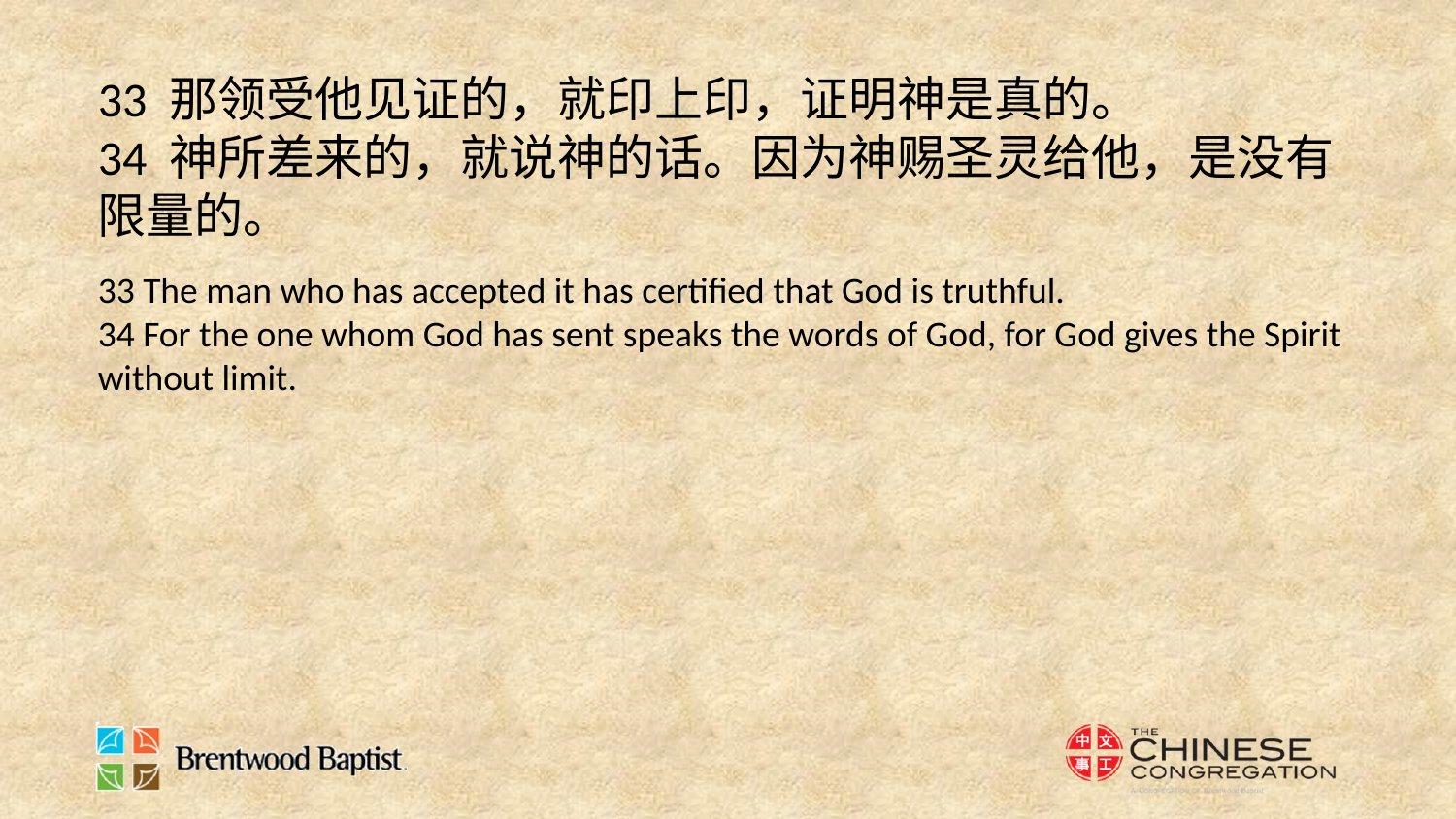

33 那领受他见证的，就印上印，证明神是真的。
34 神所差来的，就说神的话。因为神赐圣灵给他，是没有限量的。

33 The man who has accepted it has certified that God is truthful.
34 For the one whom God has sent speaks the words of God, for God gives the Spirit without limit.